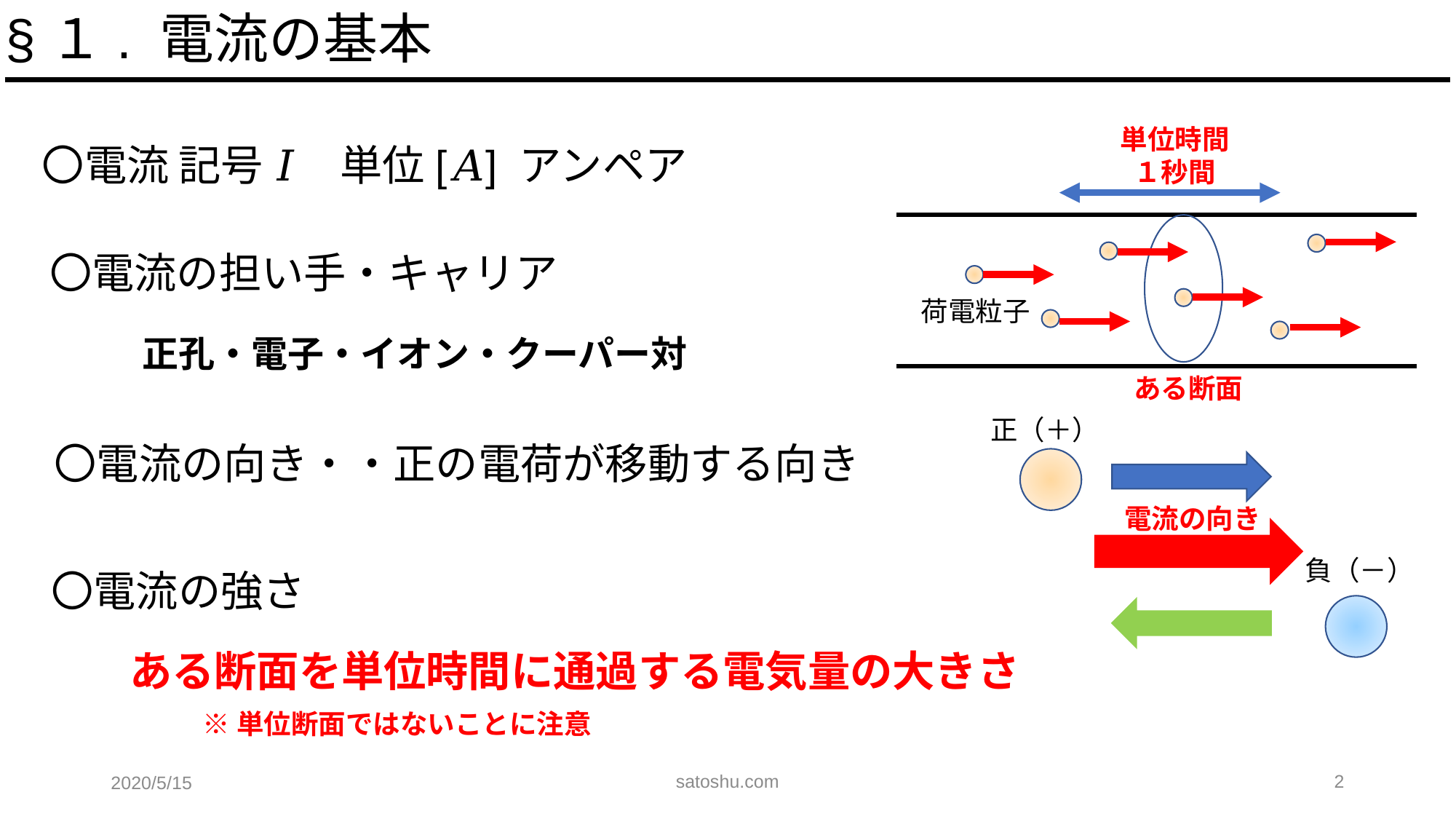

§１. 電流の基本
単位時間
１秒間
〇電流 記号 𝐼　単位[𝐴] アンペア

〇電流の担い手・キャリア

荷電粒子

正孔・電子・イオン・クーパー対
ある断面
正（＋）
〇電流の向き・・正の電荷が移動する向き

電流の向き

負（－）
〇電流の強さ

ある断面を単位時間に通過する電気量の大きさ
※単位断面ではないことに注意
satoshu.com
2
2020/5/15